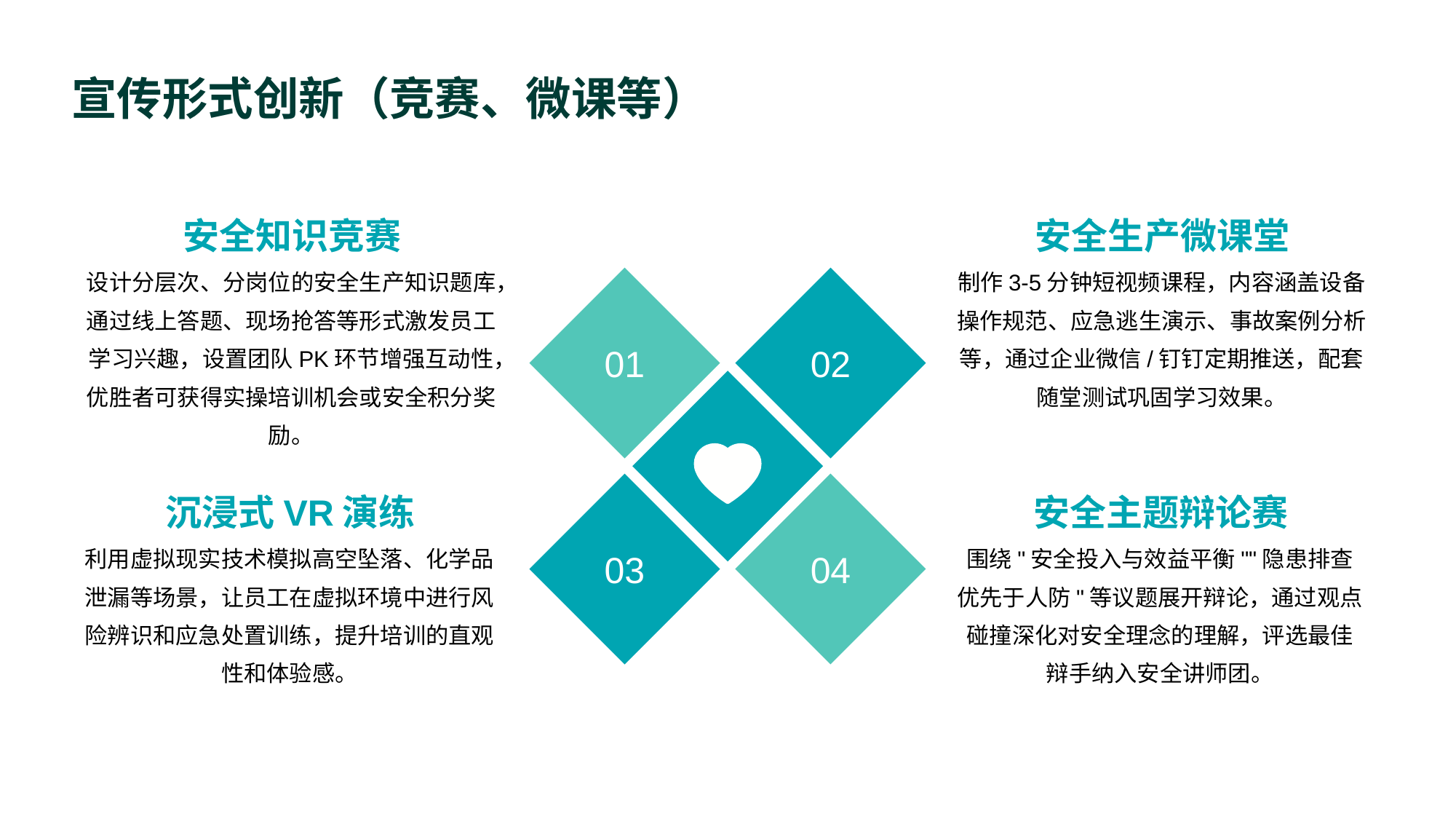

宣传形式创新（竞赛、微课等）
安全知识竞赛
安全生产微课堂
设计分层次、分岗位的安全生产知识题库，通过线上答题、现场抢答等形式激发员工学习兴趣，设置团队PK环节增强互动性，优胜者可获得实操培训机会或安全积分奖励。
制作3-5分钟短视频课程，内容涵盖设备操作规范、应急逃生演示、事故案例分析等，通过企业微信/钉钉定期推送，配套随堂测试巩固学习效果。

01
02

沉浸式VR演练

安全主题辩论赛
利用虚拟现实技术模拟高空坠落、化学品泄漏等场景，让员工在虚拟环境中进行风险辨识和应急处置训练，提升培训的直观性和体验感。
围绕"安全投入与效益平衡""隐患排查优先于人防"等议题展开辩论，通过观点碰撞深化对安全理念的理解，评选最佳辩手纳入安全讲师团。
03
04